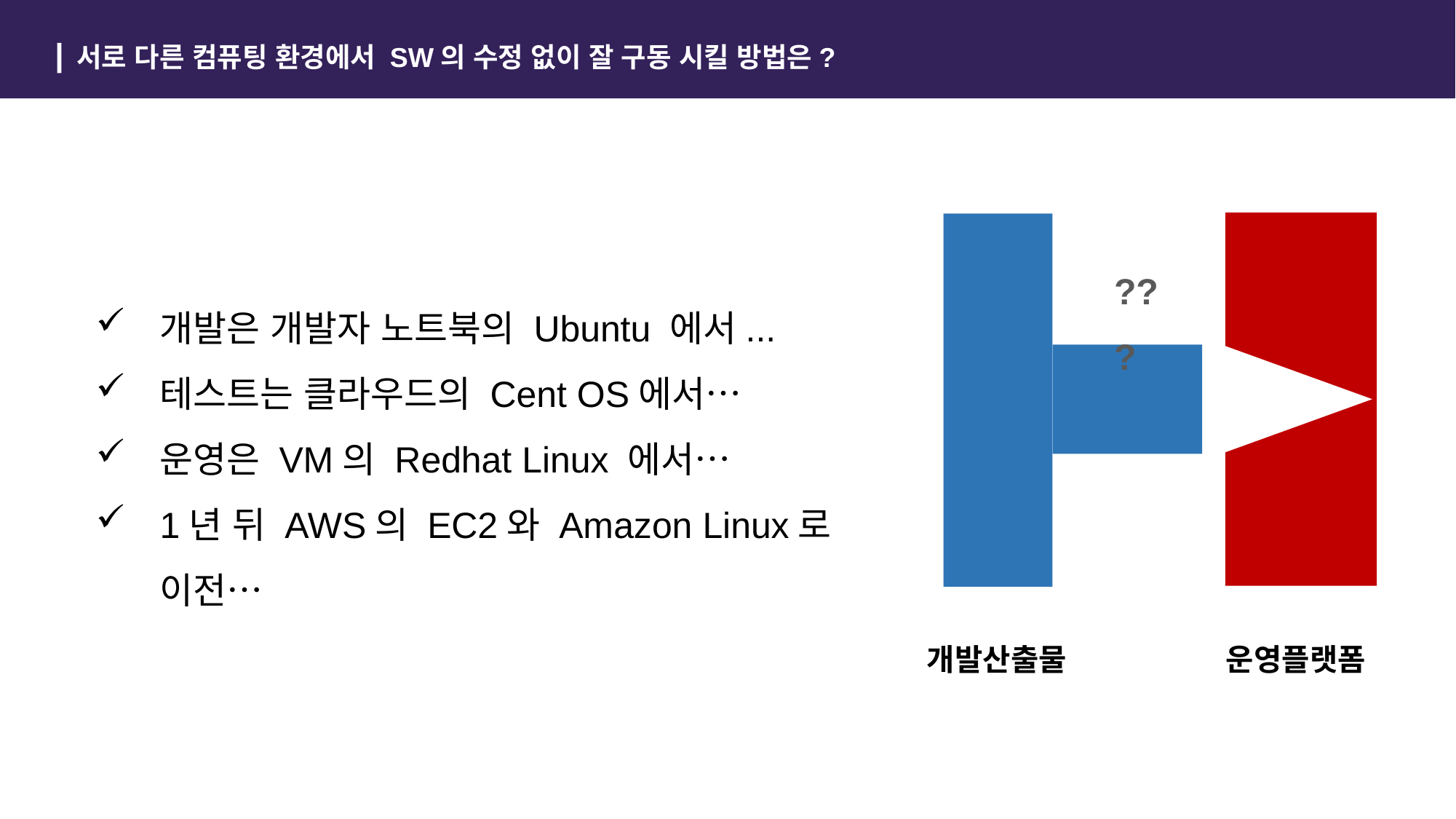

서로 다른 컴퓨팅 환경에서 SW의 수정 없이 잘 구동 시킬 방법은?

???

개발은 개발자 노트북의 Ubuntu 에서...
테스트는 클라우드의 Cent OS에서…
운영은 VM의 Redhat Linux 에서…
1년 뒤 AWS의 EC2와 Amazon Linux로 이전…

개발산출물
운영플랫폼